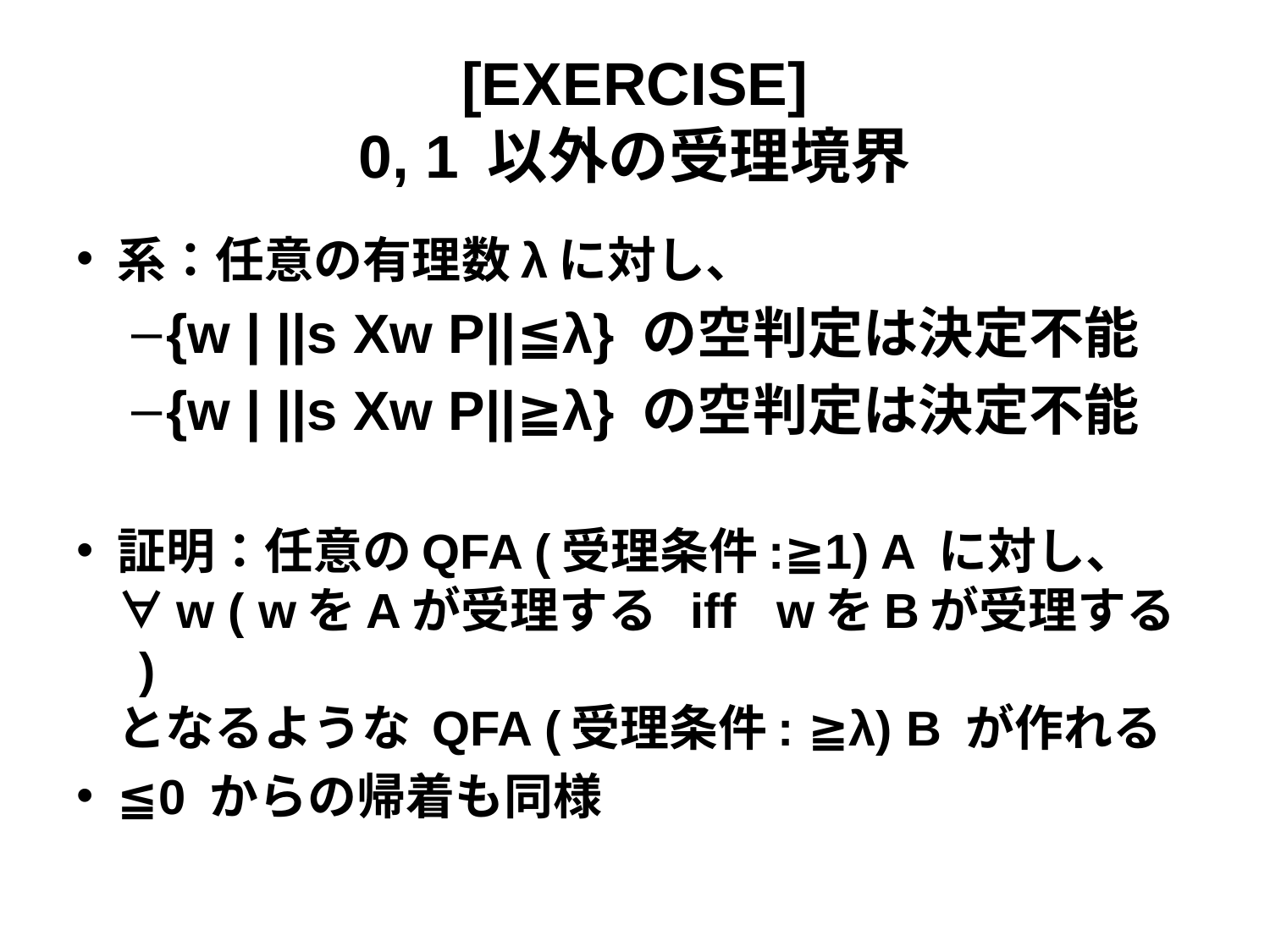

# [EXERCISE] 0, 1 以外の受理境界
系：任意の有理数λに対し、
{w | ||s Xw P||≦λ} の空判定は決定不能
{w | ||s Xw P||≧λ} の空判定は決定不能

証明：任意のQFA (受理条件:≧1) A に対し、
∀w ( wをAが受理する  iff   wをBが受理する )
となるような QFA (受理条件: ≧λ) B が作れる
≦0 からの帰着も同様